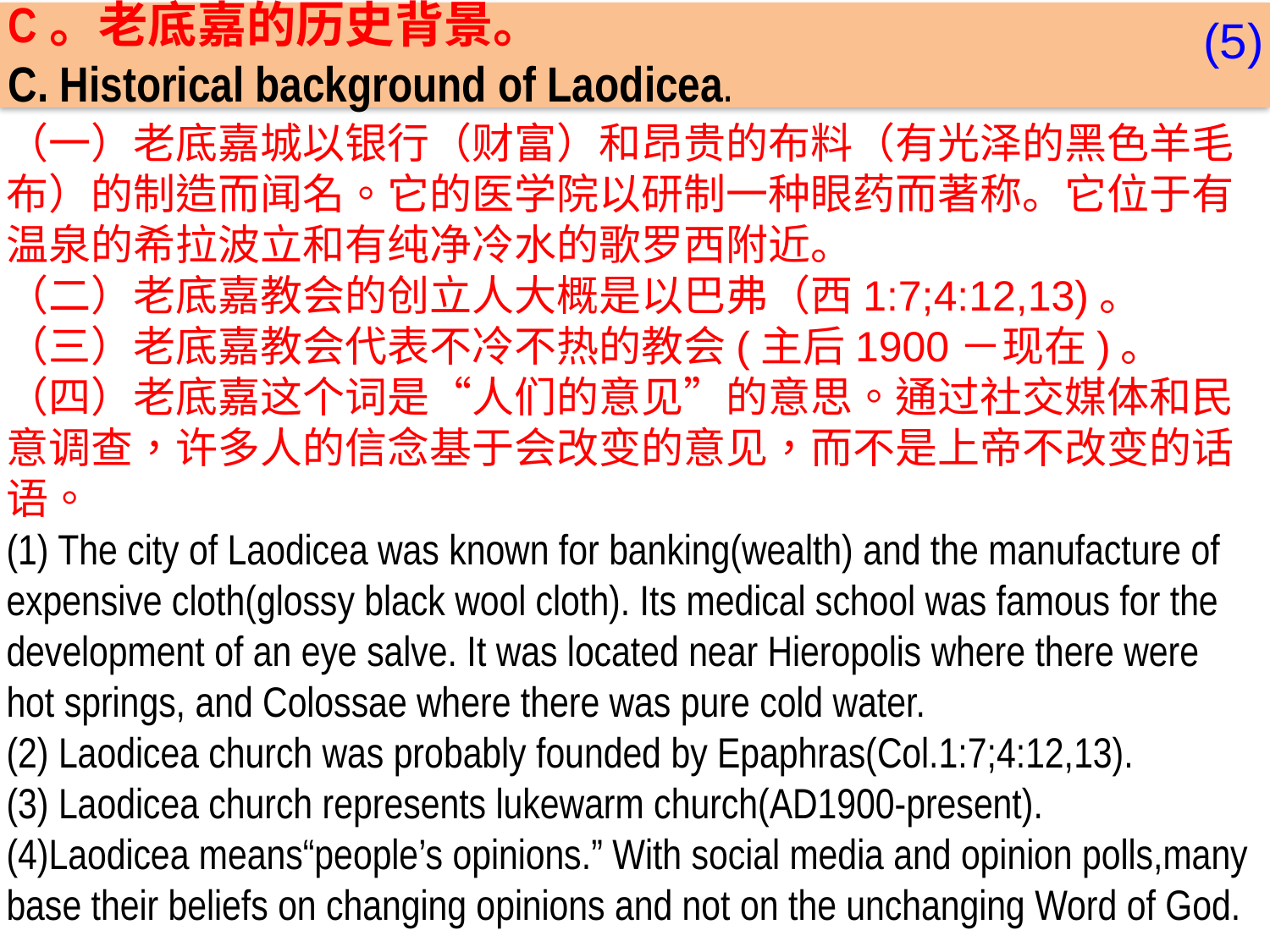

C。老底嘉的历史背景。
C. Historical background of Laodicea.

(5)
（一）老底嘉城以银行（财富）和昂贵的布料（有光泽的黑色羊毛布）的制造而闻名。它的医学院以研制一种眼药而著称。它位于有温泉的希拉波立和有纯净冷水的歌罗西附近。
（二）老底嘉教会的创立人大概是以巴弗（西1:7;4:12,13)。
（三）老底嘉教会代表不冷不热的教会(主后1900－现在)。
（四）老底嘉这个词是“人们的意见”的意思。通过社交媒体和民意调查，许多人的信念基于会改变的意见，而不是上帝不改变的话语。
(1) The city of Laodicea was known for banking(wealth) and the manufacture of expensive cloth(glossy black wool cloth). Its medical school was famous for the development of an eye salve. It was located near Hieropolis where there were hot springs, and Colossae where there was pure cold water.
(2) Laodicea church was probably founded by Epaphras(Col.1:7;4:12,13).
(3) Laodicea church represents lukewarm church(AD1900-present).
(4)Laodicea means“people’s opinions.” With social media and opinion polls,many base their beliefs on changing opinions and not on the unchanging Word of God.